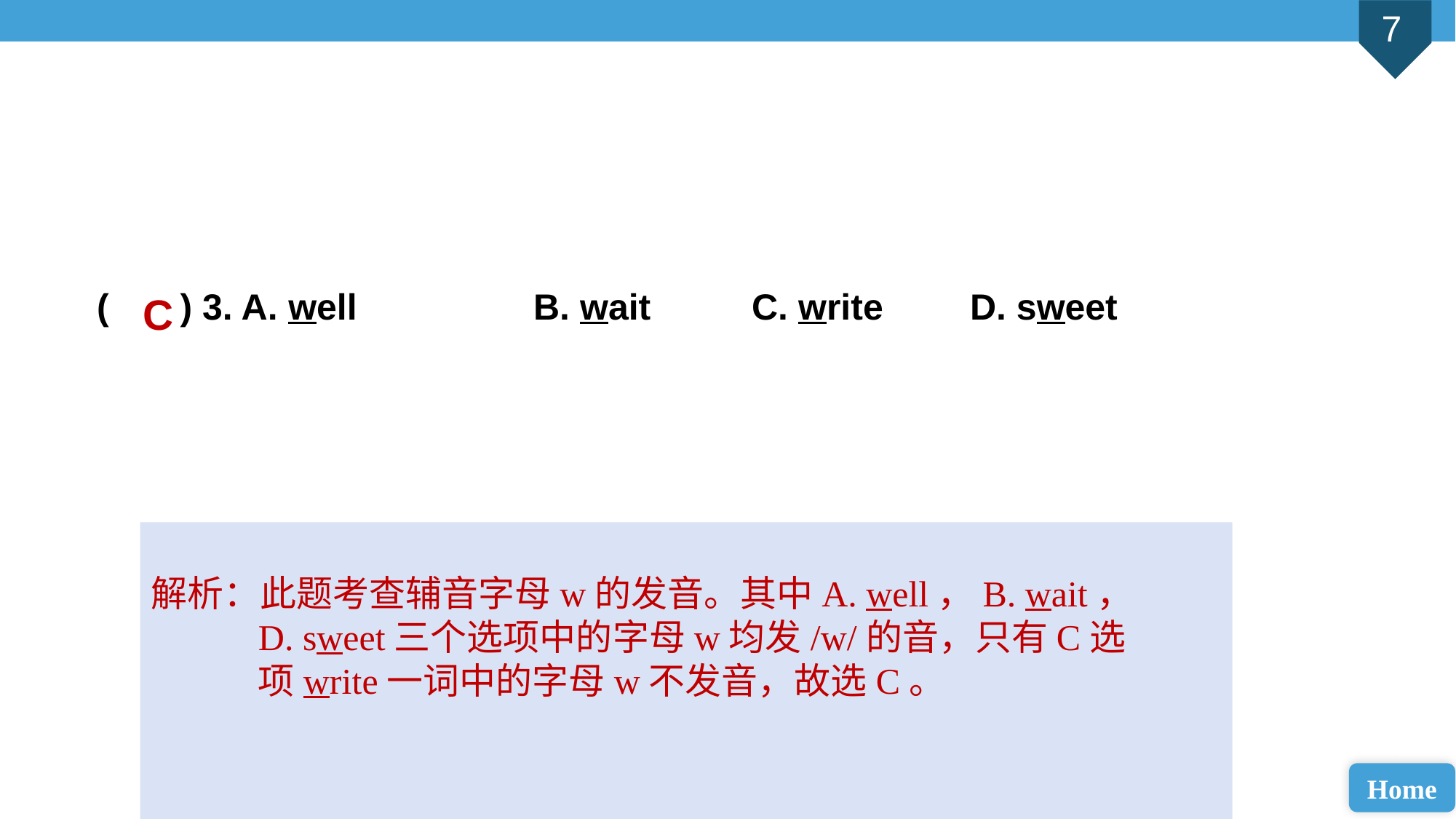

(       ) 3. A. well 		B. wait 	C. write 	D. sweet
C

解析：此题考查辅音字母w的发音。其中A. well，B. wait，D. sweet三个选项中的字母w均发/w/的音，只有C选项write一词中的字母w不发音，故选C。